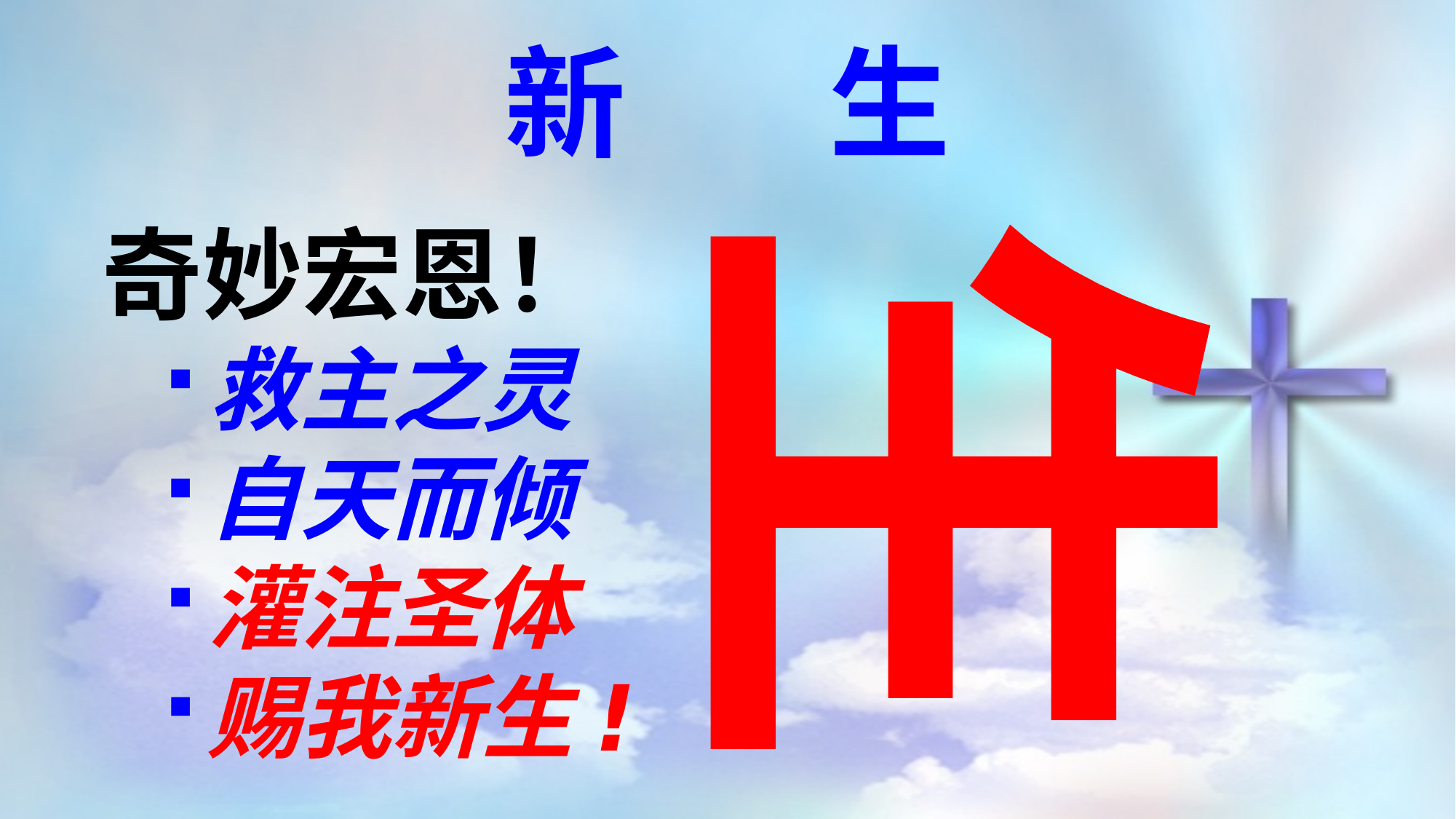

新   生
奇妙宏恩！
救主之灵
自天而倾
灌注圣体
赐我新生!
生